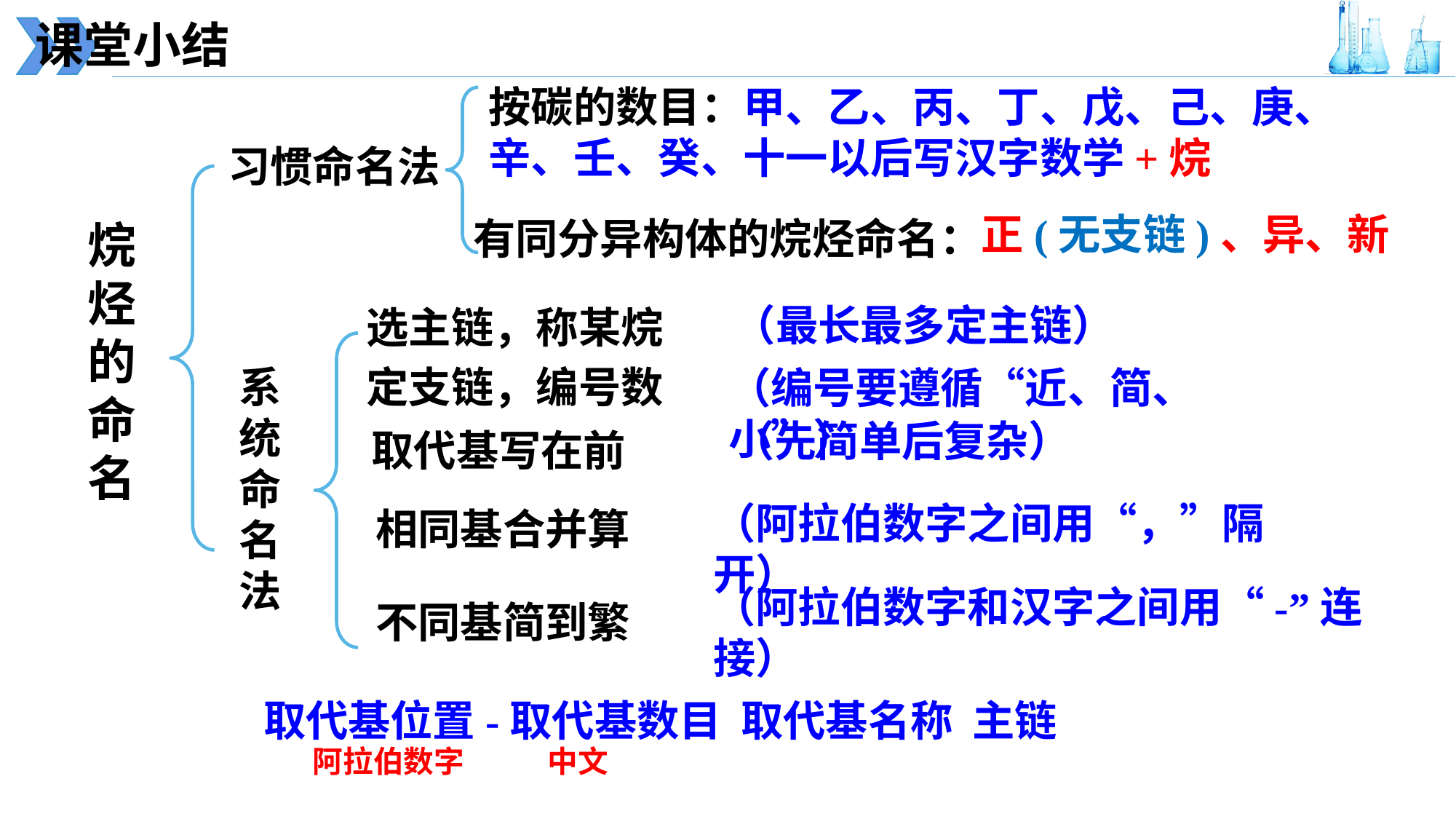

课堂小结
按碳的数目：甲、乙、丙、丁、戊、己、庚、辛、壬、癸、十一以后写汉字数学+烷

习惯命名法

正(无支链)、异、新
有同分异构体的烷烃命名：
烷烃的命名
（最长最多定主链）
选主链，称某烷

定支链，编号数
系统命名法
（编号要遵循“近、简、小”）
（先简单后复杂）
取代基写在前
（阿拉伯数字之间用“，”隔开）
相同基合并算
（阿拉伯数字和汉字之间用“-”连接）
不同基简到繁
取代基位置-取代基数目  取代基名称  主链
阿拉伯数字            中文